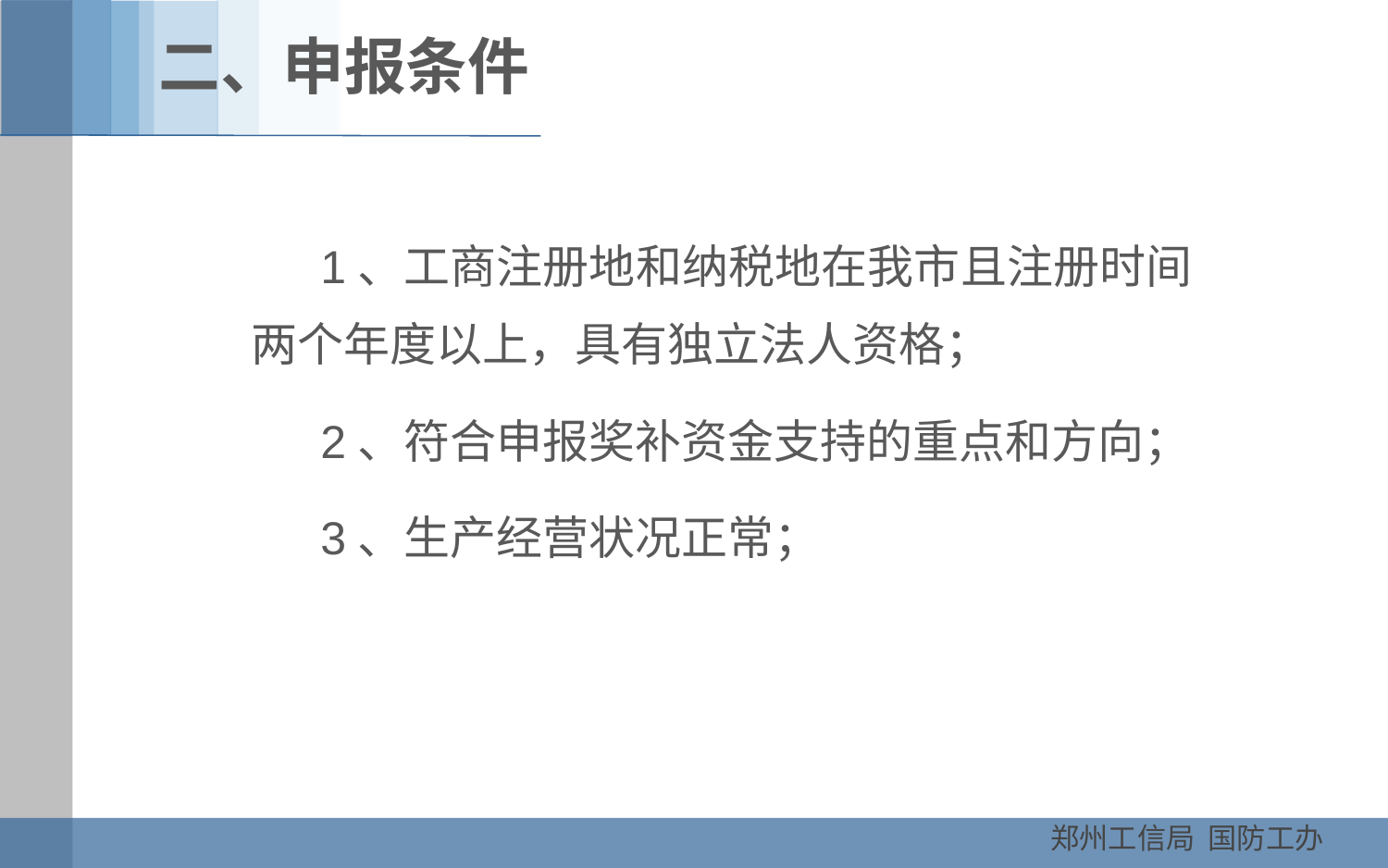

二、申报条件

1、工商注册地和纳税地在我市且注册时间两个年度以上，具有独立法人资格；
2、符合申报奖补资金支持的重点和方向；
3、生产经营状况正常；

郑州工信局  国防工办